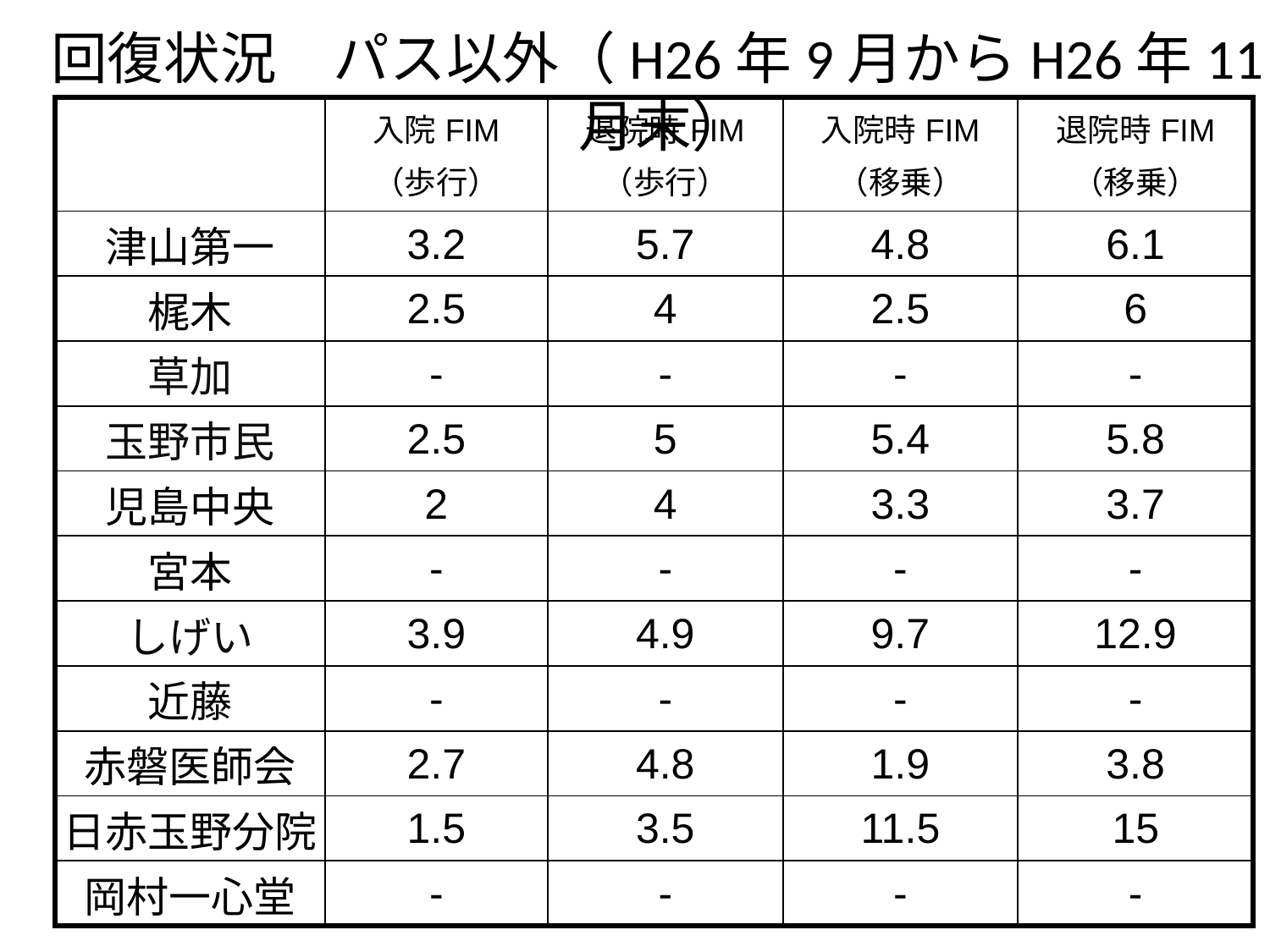

回復状況　パス以外（H26年9月からH26年11月末）
|  | 入院FIM （歩行） | 退院時FIM （歩行） | 入院時FIM （移乗） | 退院時FIM （移乗） |
| --- | --- | --- | --- | --- |
| 津山第一 | 3.2 | 5.7 | 4.8 | 6.1 |
| 梶木 | 2.5 | 4 | 2.5 | 6 |
| 草加 | - | - | - | - |
| 玉野市民 | 2.5 | 5 | 5.4 | 5.8 |
| 児島中央 | 2 | 4 | 3.3 | 3.7 |
| 宮本 | - | - | - | - |
| しげい | 3.9 | 4.9 | 9.7 | 12.9 |
| 近藤 | - | - | - | - |
| 赤磐医師会 | 2.7 | 4.8 | 1.9 | 3.8 |
| 日赤玉野分院 | 1.5 | 3.5 | 11.5 | 15 |
| 岡村一心堂 | - | - | - | - |